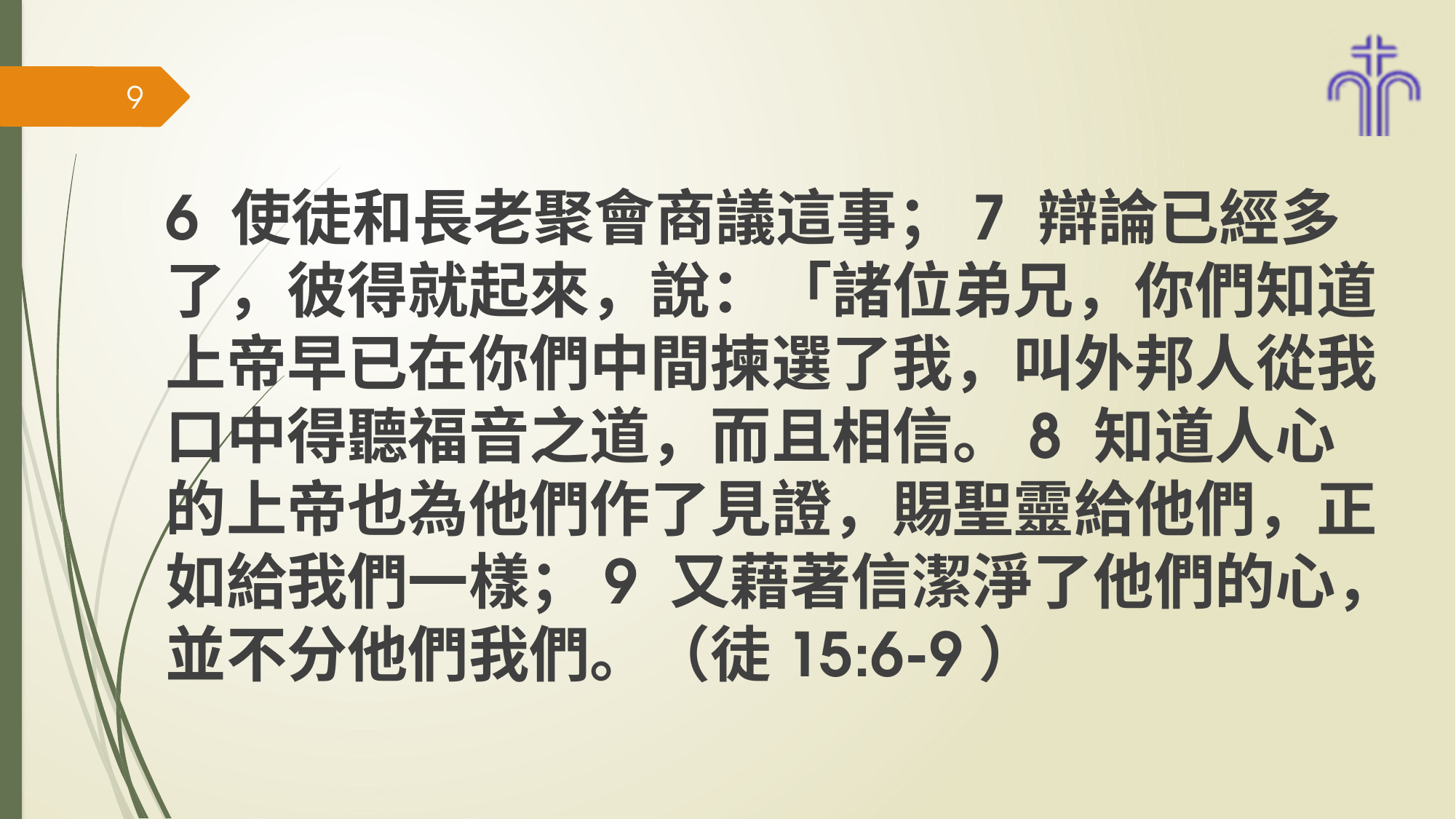

#
9
6 使徒和長老聚會商議這事；7 辯論已經多了，彼得就起來，說：「諸位弟兄，你們知道上帝早已在你們中間揀選了我，叫外邦人從我口中得聽福音之道，而且相信。8 知道人心的上帝也為他們作了見證，賜聖靈給他們，正如給我們一樣；9 又藉著信潔淨了他們的心，並不分他們我們。（徒15:6-9）